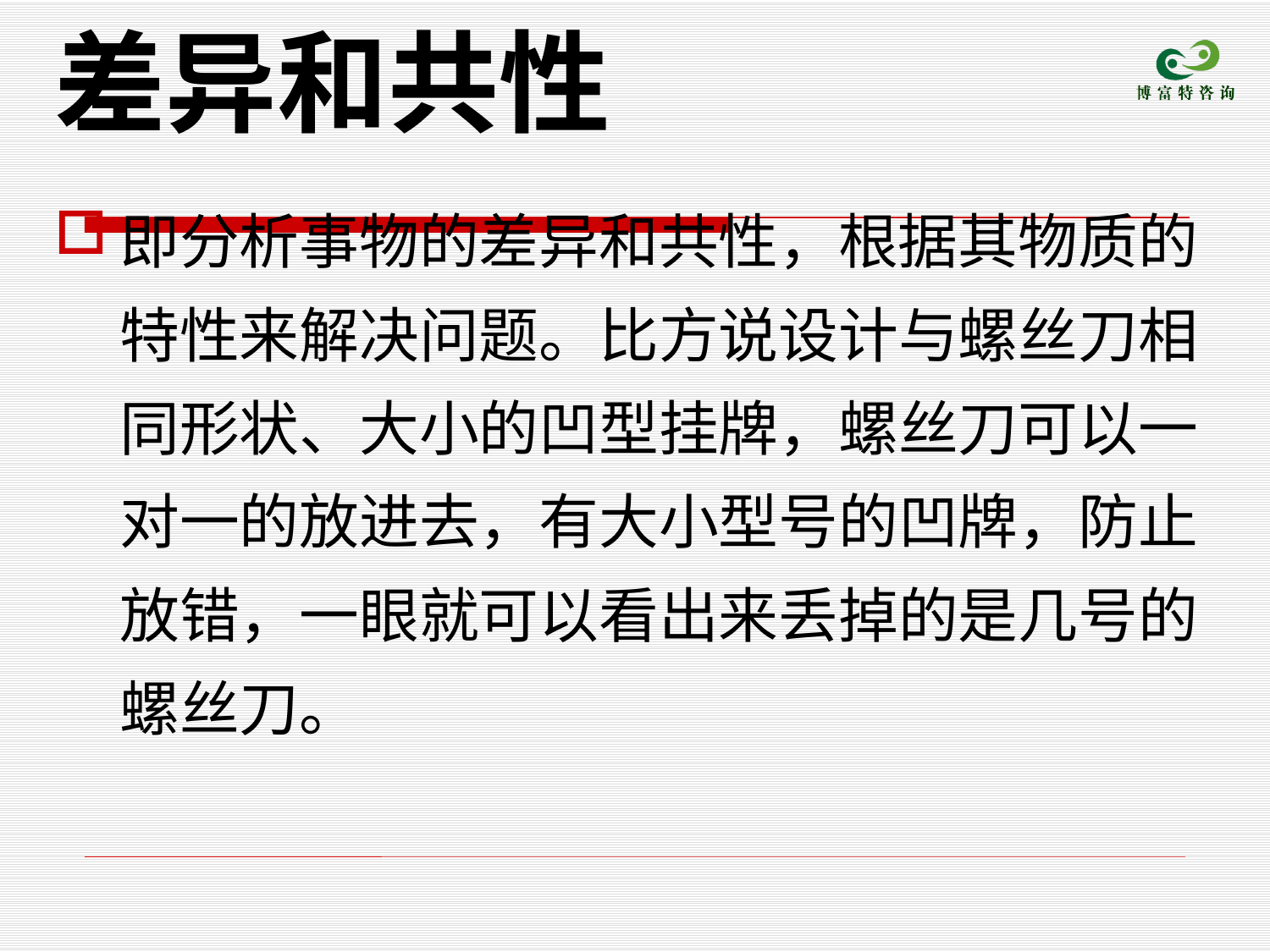

# 差异和共性
即分析事物的差异和共性，根据其物质的特性来解决问题。比方说设计与螺丝刀相同形状、大小的凹型挂牌，螺丝刀可以一对一的放进去，有大小型号的凹牌，防止放错，一眼就可以看出来丢掉的是几号的螺丝刀。
684